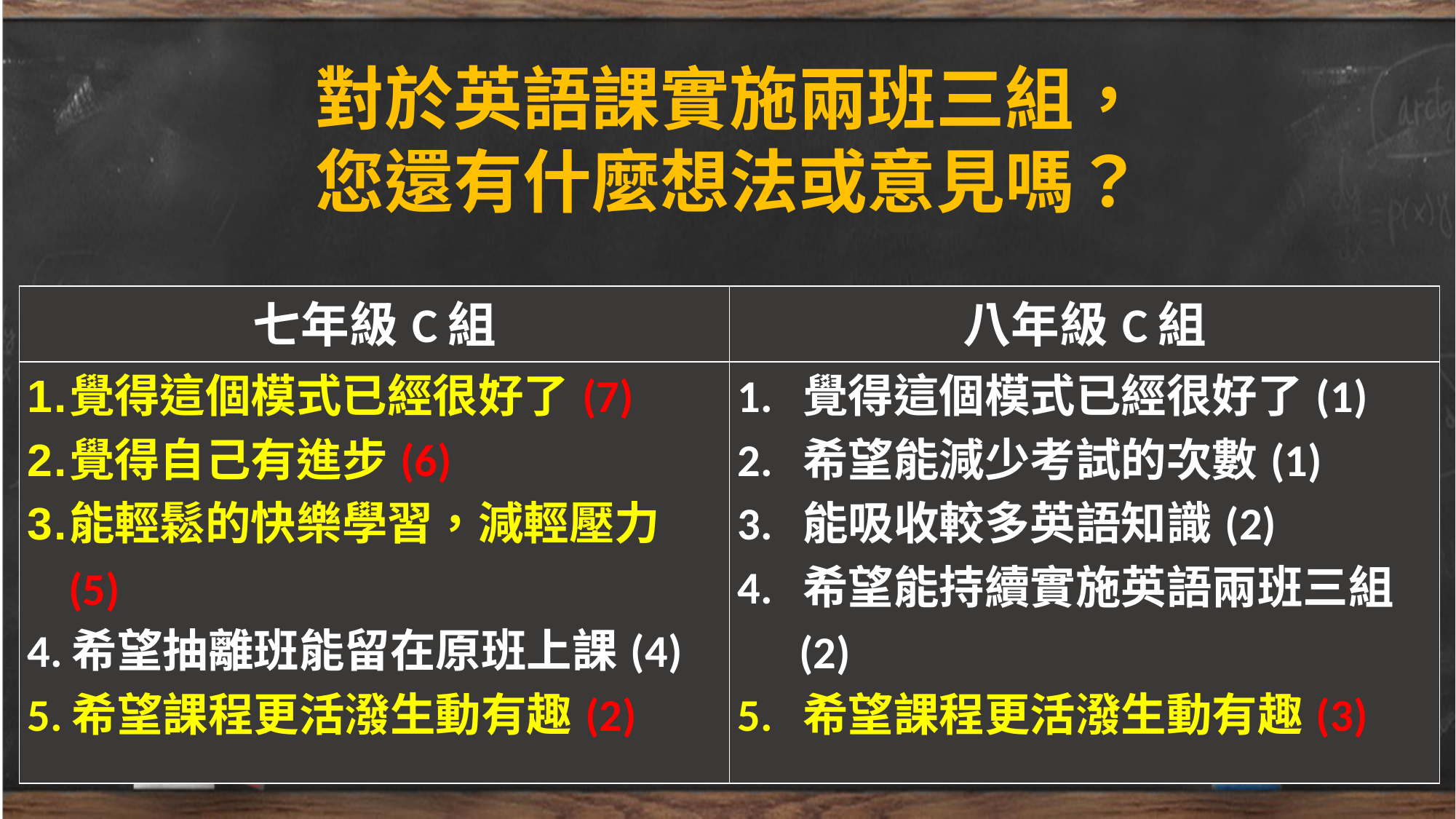

# 對於英語課實施兩班三組， 您還有什麼想法或意見嗎？
| 七年級C組 | 八年級C組 |
| --- | --- |
| 覺得這個模式已經很好了(7) 覺得自己有進步(6) 能輕鬆的快樂學習，減輕壓力(5) 4.希望抽離班能留在原班上課(4) 5.希望課程更活潑生動有趣(2) | 1. 覺得這個模式已經很好了(1) 2. 希望能減少考試的次數(1) 3. 能吸收較多英語知識(2) 4. 希望能持續實施英語兩班三組(2) 5. 希望課程更活潑生動有趣(3) |